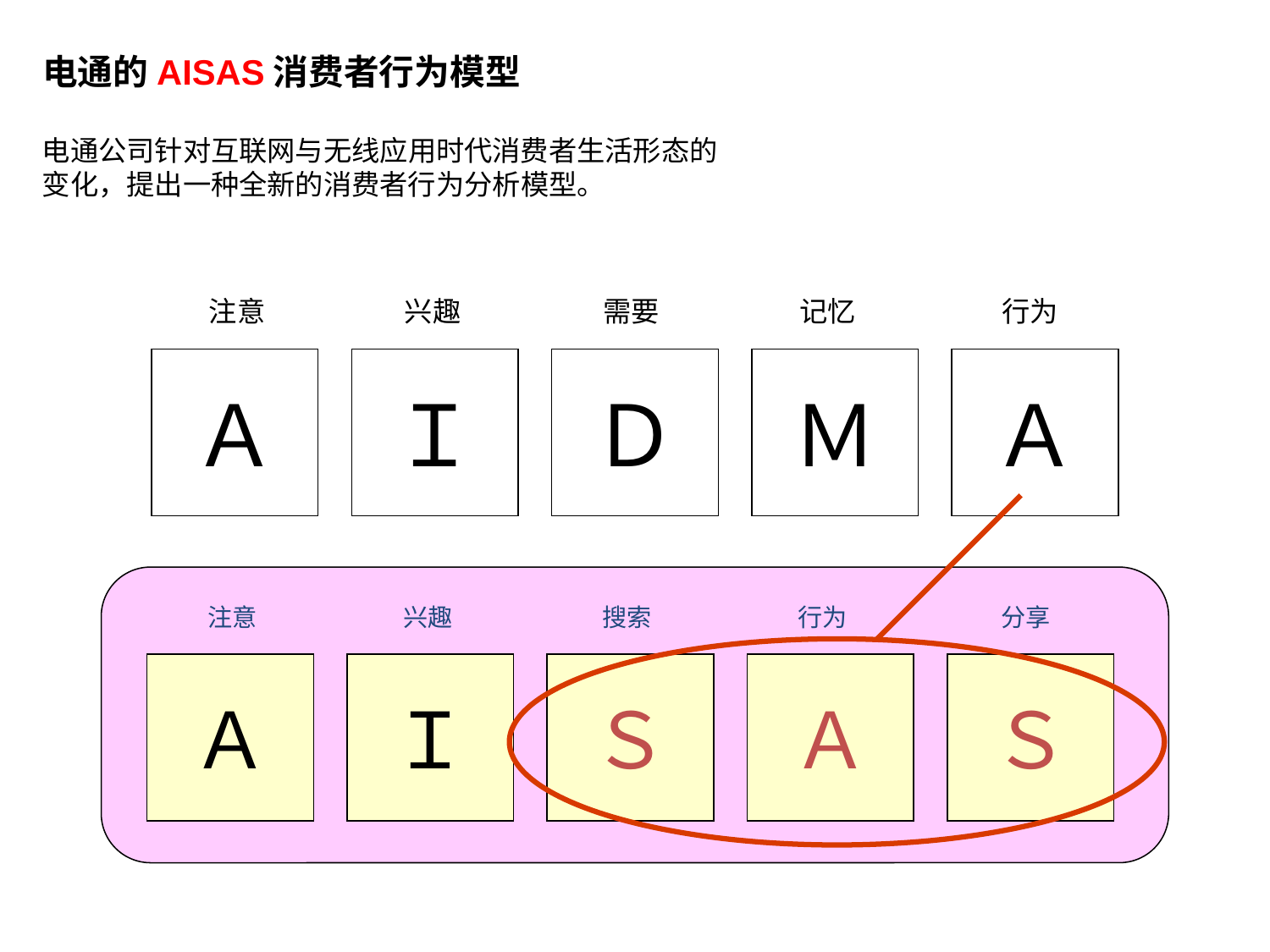

电通的AISAS消费者行为模型
电通公司针对互联网与无线应用时代消费者生活形态的变化，提出一种全新的消费者行为分析模型。
注意

兴趣

需要

记忆

行为
Ａ
Ｉ
Ｄ
Ｍ
Ａ

注意

兴趣

搜索

行为

分享
Ａ
Ｉ
Ｓ
Ａ
Ｓ